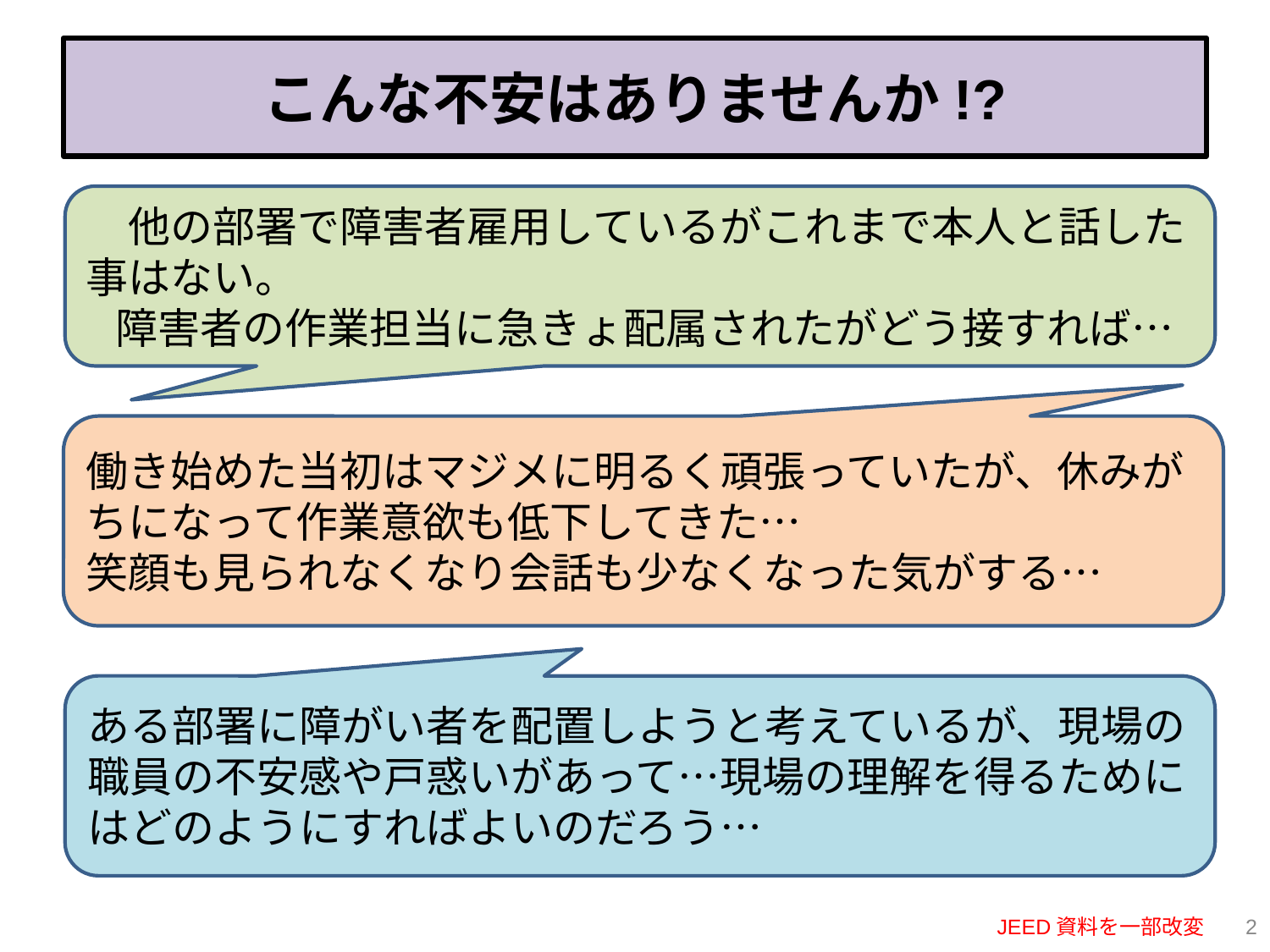

# こんな不安はありませんか!?
　他の部署で障害者雇用しているがこれまで本人と話した事はない。
  障害者の作業担当に急きょ配属されたがどう接すれば…
働き始めた当初はマジメに明るく頑張っていたが、休みがちになって作業意欲も低下してきた…
笑顔も見られなくなり会話も少なくなった気がする…
ある部署に障がい者を配置しようと考えているが、現場の職員の不安感や戸惑いがあって…現場の理解を得るためにはどのようにすればよいのだろう…
JEED資料を一部改変
2